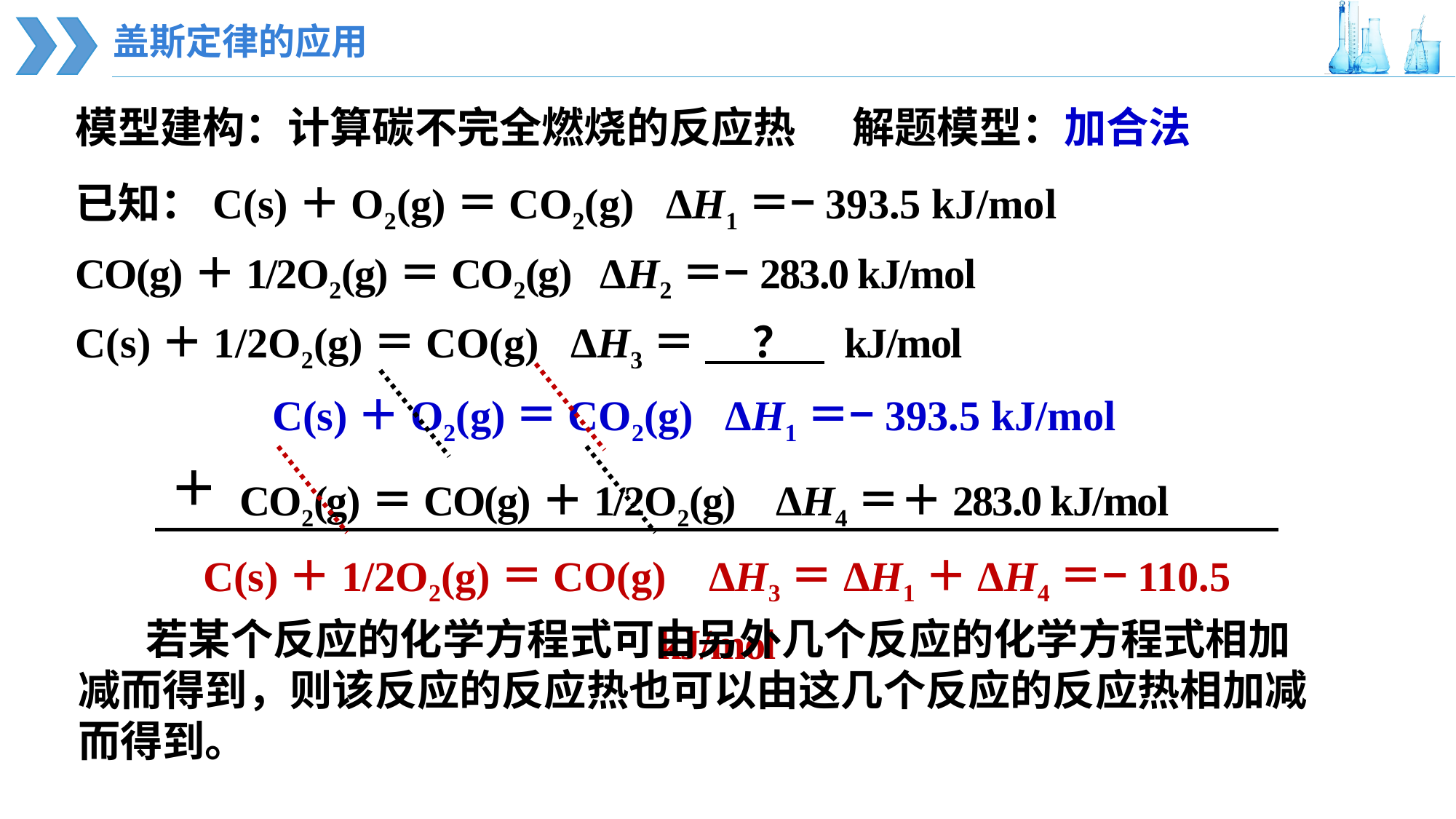

盖斯定律的应用
模型建构：计算碳不完全燃烧的反应热
解题模型：加合法
已知：C(s)＋O2(g)＝CO2(g)   ΔH1＝−393.5 kJ/mol
CO(g)＋1/2O2(g)＝CO2(g)   ΔH2＝−283.0 kJ/mol
C(s)＋1/2O2(g)＝CO(g)   ΔH3＝      ？    kJ/mol
C(s)＋O2(g)＝CO2(g)   ΔH1＝−393.5 kJ/mol
＋
CO2(g)＝CO(g)＋1/2O2(g)    ΔH4＝＋283.0 kJ/mol
CO(g)＋1/2O2(g)＝CO2(g)   ΔH2＝−283.0 kJ/mol
C(s)＋1/2O2(g)＝CO(g)    ΔH3＝ΔH1＋ΔH4＝−110.5 kJ/mol
      若某个反应的化学方程式可由另外几个反应的化学方程式相加减而得到，则该反应的反应热也可以由这几个反应的反应热相加减而得到。